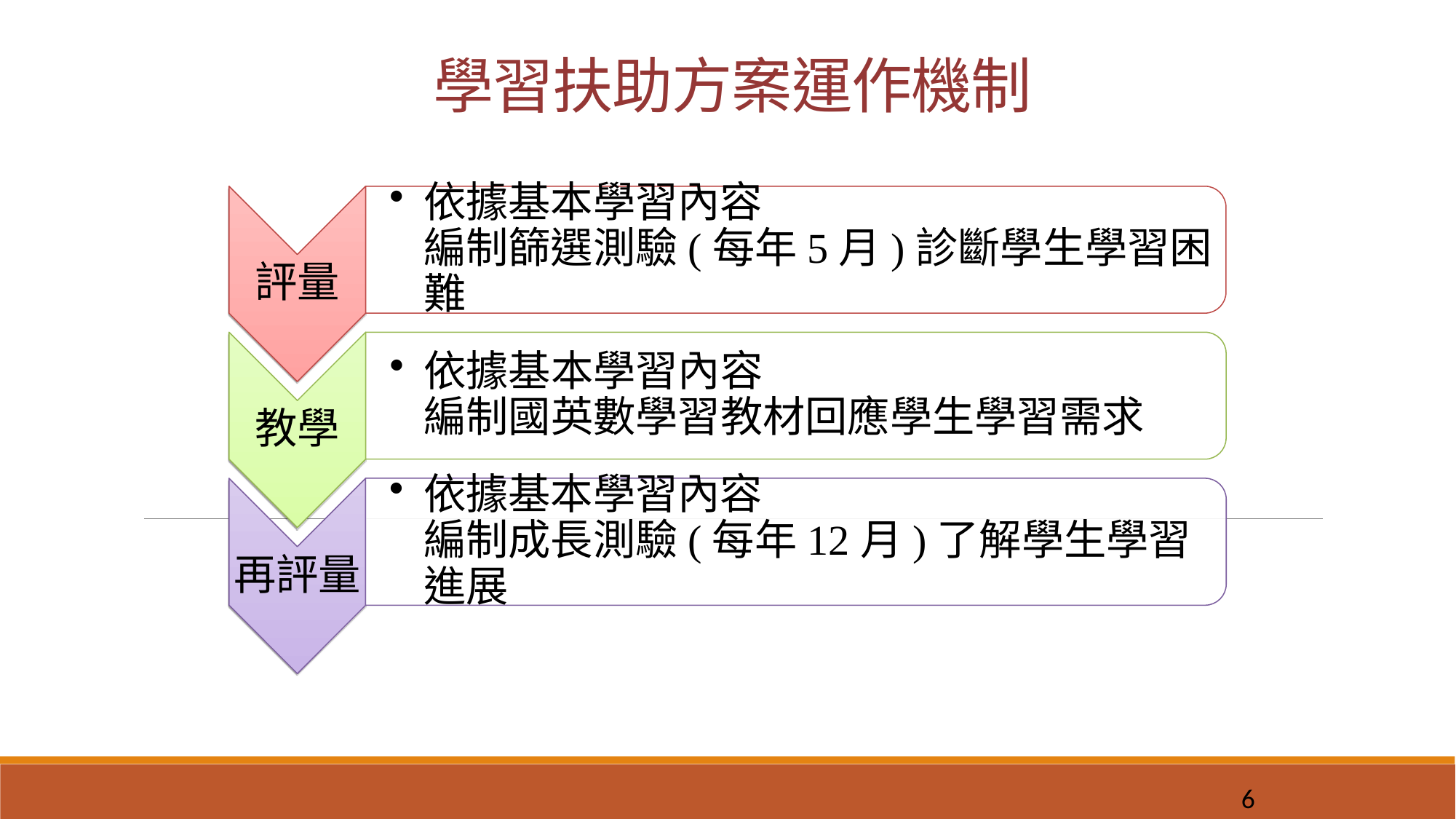

# 學習扶助方案運作機制
評量
依據基本學習內容
編制篩選測驗(每年5月)診斷學生學習困難
教學
依據基本學習內容
編制國英數學習教材回應學生學習需求
再評量
依據基本學習內容
編制成長測驗(每年12月)了解學生學習進展
6